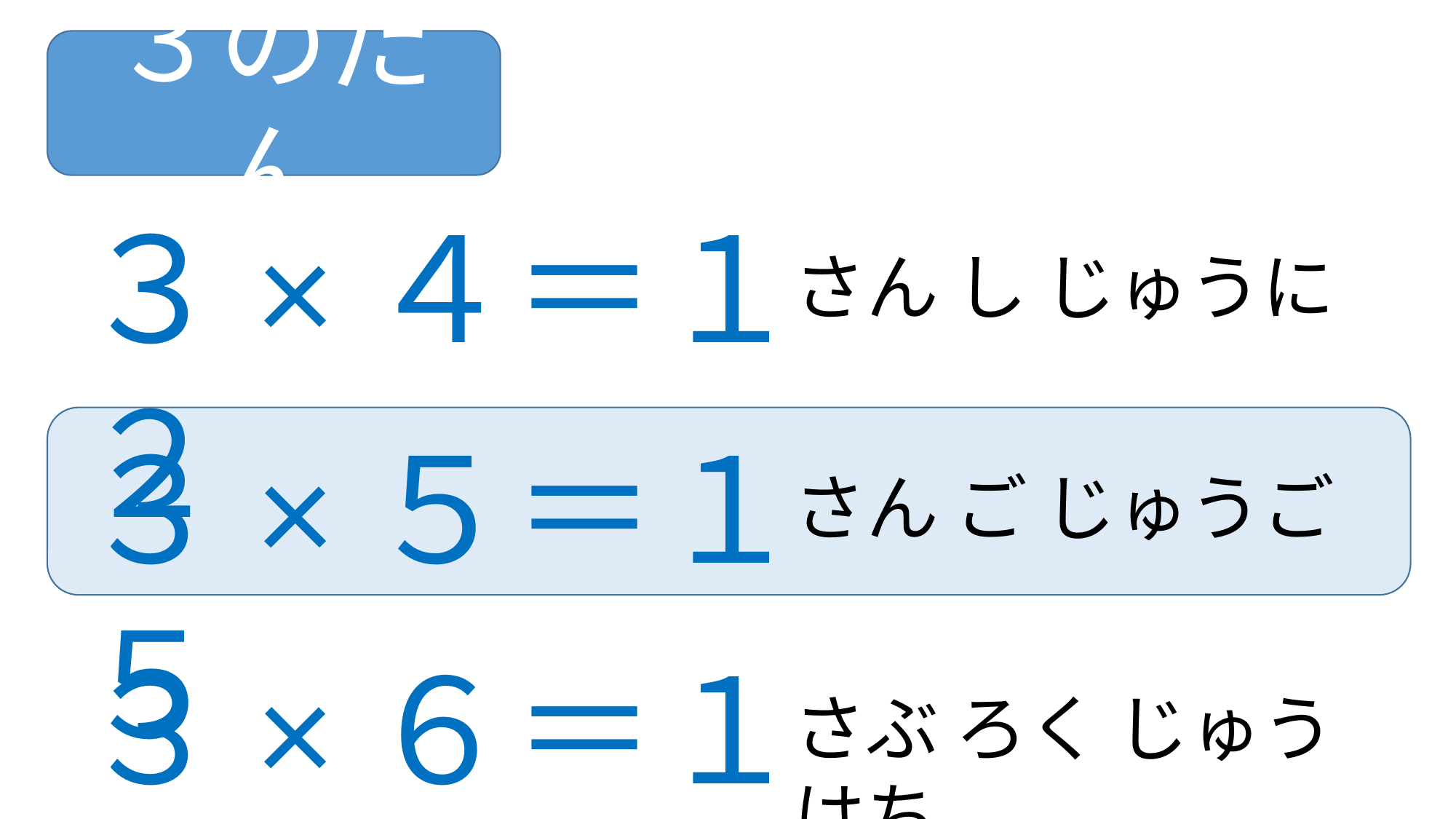

３のだん
３×４＝１２
さん し じゅうに

３×５＝１５
さん ご じゅうご
３×６＝１８
さぶ ろく じゅうはち